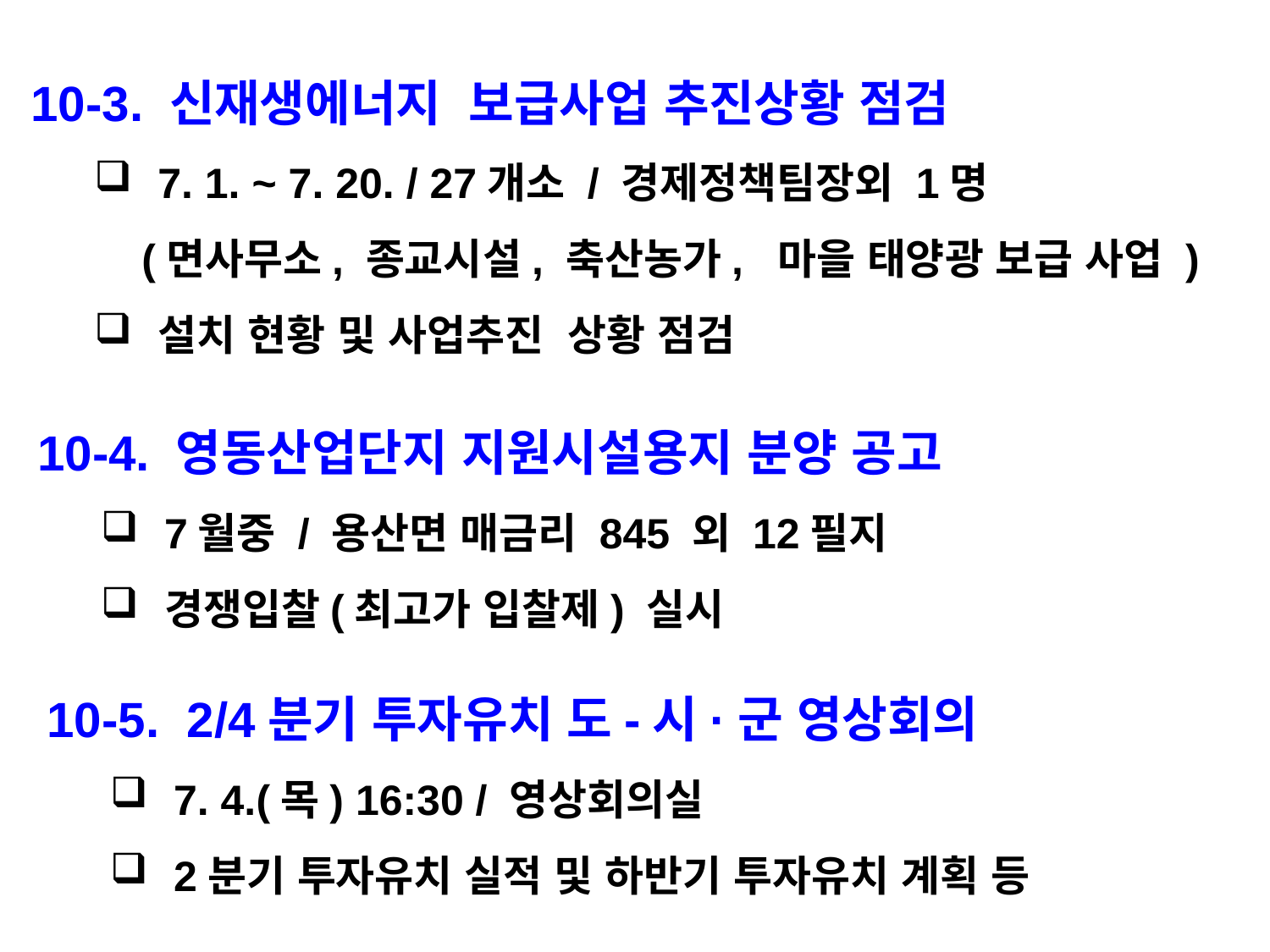

10-3. 신재생에너지  보급사업 추진상황 점검
7. 1. ~ 7. 20. / 27개소 / 경제정책팀장외 1명
    (면사무소, 종교시설, 축산농가,  마을 태양광 보급 사업 )
설치 현황 및 사업추진  상황 점검
10-4. 영동산업단지 지원시설용지 분양 공고
7월중 / 용산면 매금리 845 외 12필지
경쟁입찰(최고가 입찰제) 실시
10-5.  2/4분기 투자유치 도-시·군 영상회의
7. 4.(목) 16:30 / 영상회의실
2분기 투자유치 실적 및 하반기 투자유치 계획 등